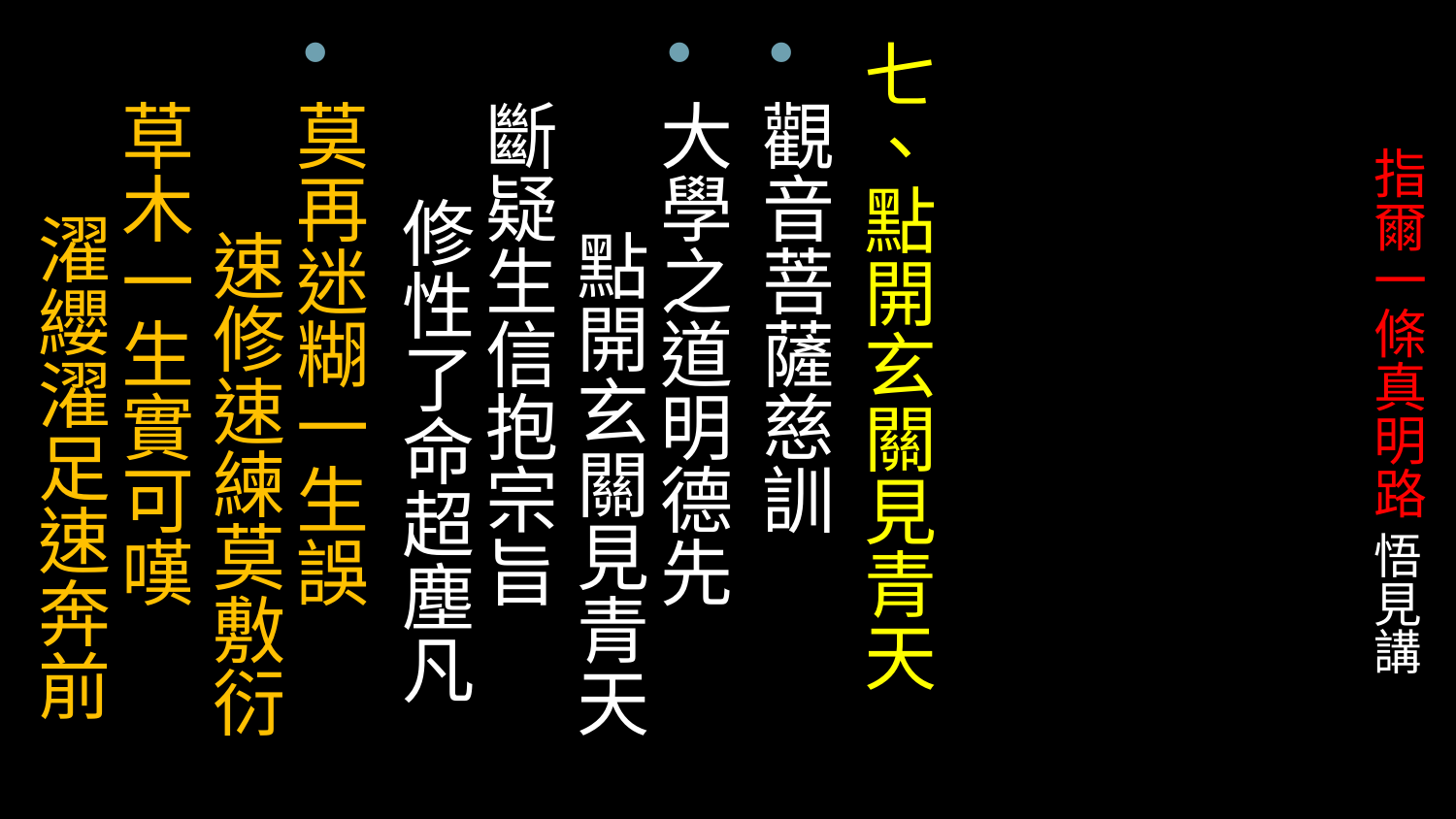

七、點開玄關見青天
觀音菩薩慈訓
大學之道明德先                   點開玄關見青天
斷疑生信抱宗旨                 修性了命超塵凡
莫再迷糊一生誤                   速修速練莫敷衍
草木一生實可嘆                  濯纓濯足速奔前
# 指爾一條真明路 悟見講